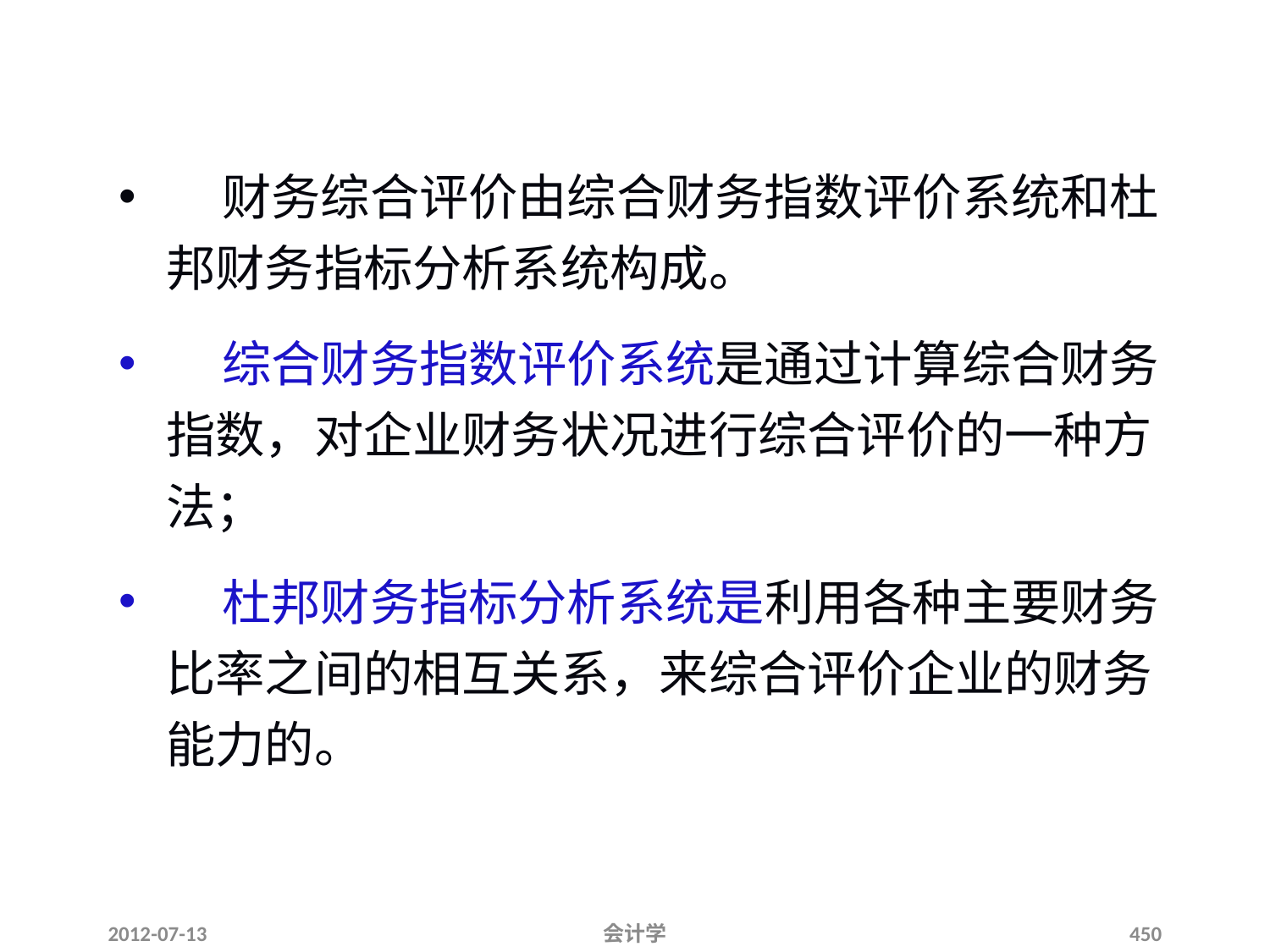

# 财务综合评价
    财务综合评价由综合财务指数评价系统和杜邦财务指标分析系统构成。
    综合财务指数评价系统是通过计算综合财务指数，对企业财务状况进行综合评价的一种方法；
    杜邦财务指标分析系统是利用各种主要财务比率之间的相互关系，来综合评价企业的财务能力的。
2012-07-13
会计学
450